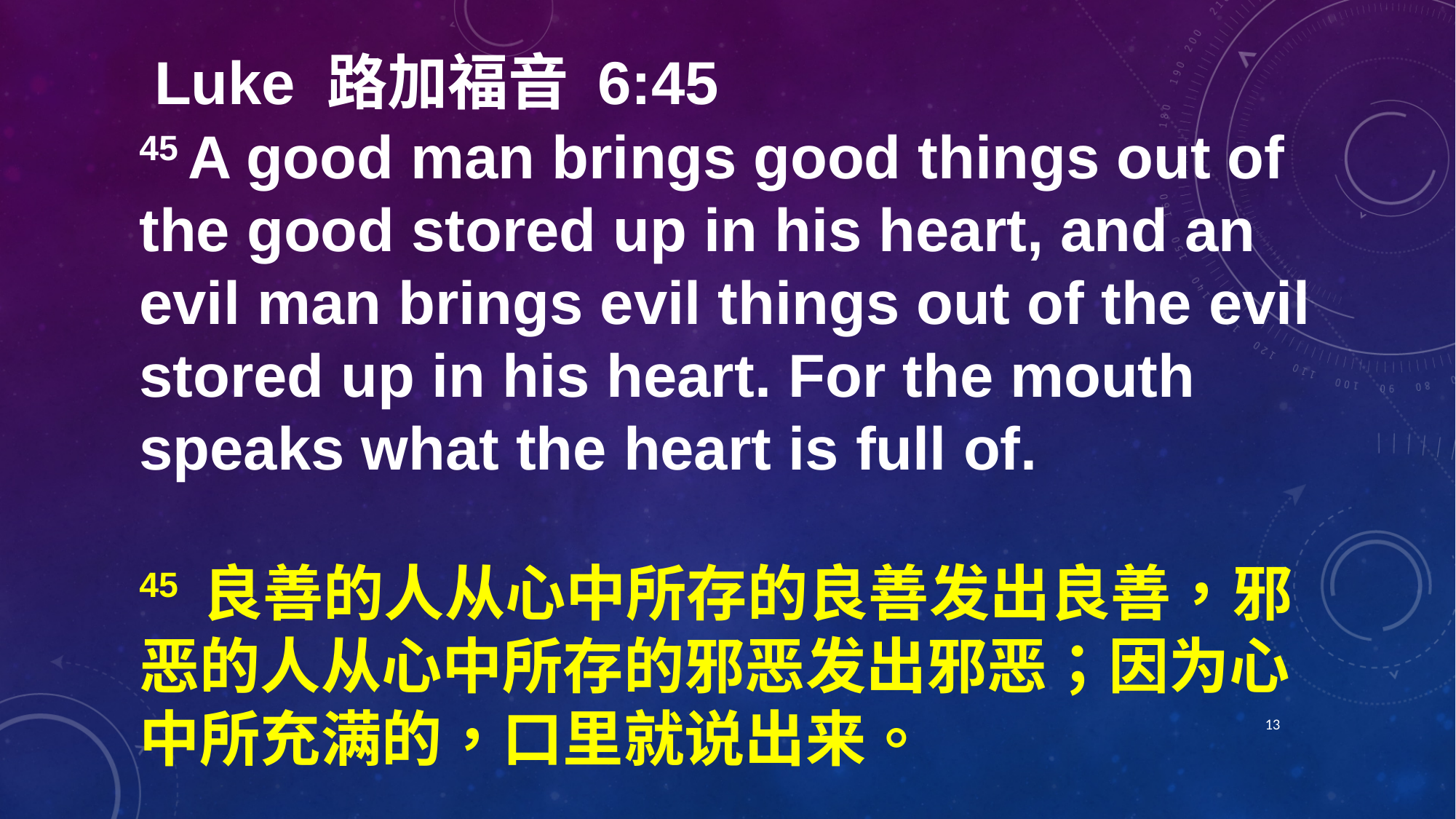

Luke 路加福音 6:45
45 A good man brings good things out of the good stored up in his heart, and an evil man brings evil things out of the evil stored up in his heart. For the mouth speaks what the heart is full of.

45 良善的人从心中所存的良善发出良善，邪恶的人从心中所存的邪恶发出邪恶；因为心中所充满的，口里就说出来。
13